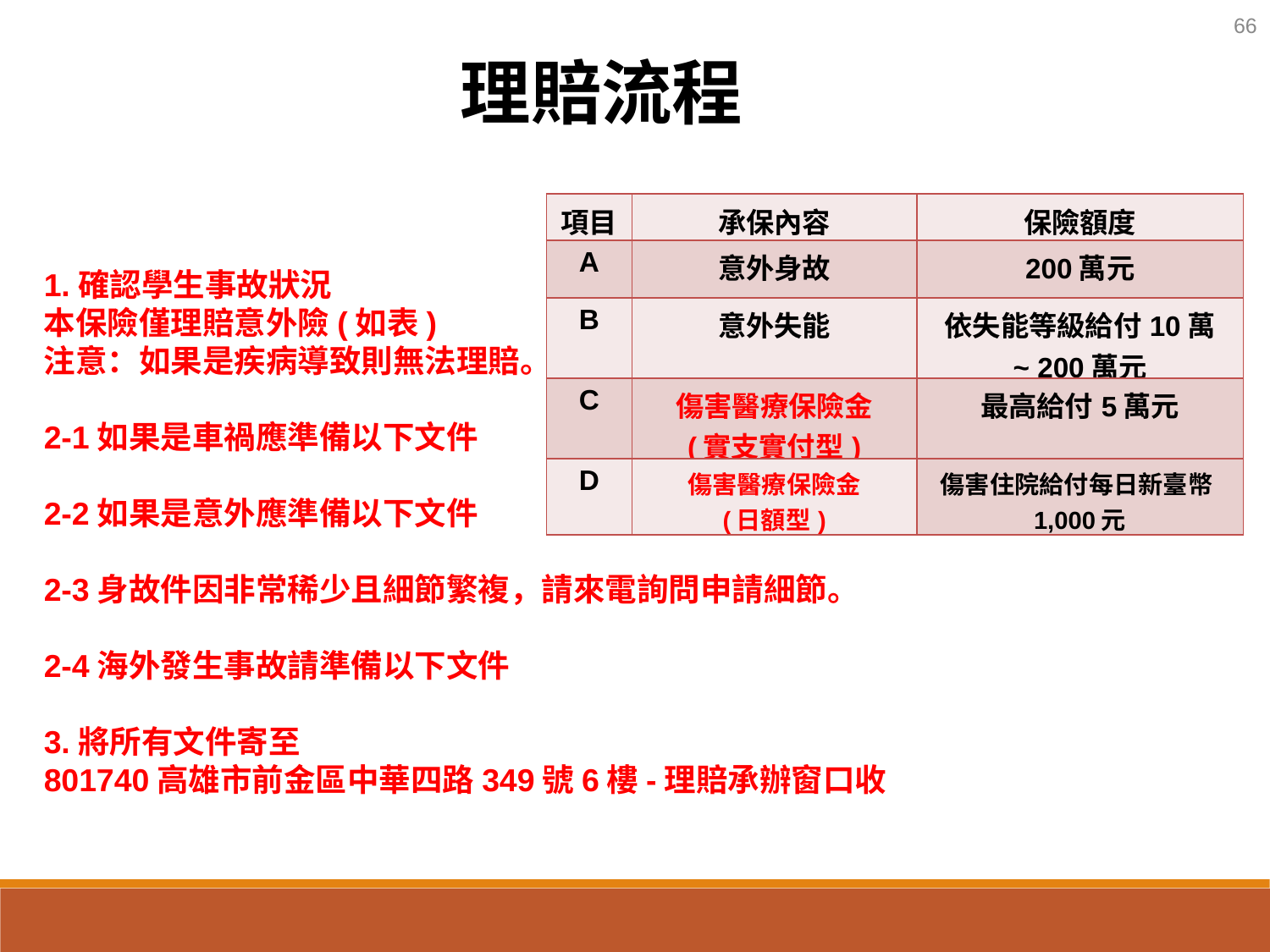

66
理賠流程
| 項目 | 承保內容 | 保險額度 |
| --- | --- | --- |
| A | 意外身故 | 200萬元 |
| B | 意外失能 | 依失能等級給付10萬 ~ 200萬元 |
| C | 傷害醫療保險金 (實支實付型) | 最高給付5萬元 |
| D | 傷害醫療保險金 (日額型) | 傷害住院給付每日新臺幣1,000元 |
1.確認學生事故狀況
本保險僅理賠意外險(如表)
注意：如果是疾病導致則無法理賠。

2-1如果是車禍應準備以下文件

2-2如果是意外應準備以下文件

2-3身故件因非常稀少且細節繁複，請來電詢問申請細節。

2-4海外發生事故請準備以下文件

3.將所有文件寄至
801740高雄市前金區中華四路349號6樓-理賠承辦窗口收